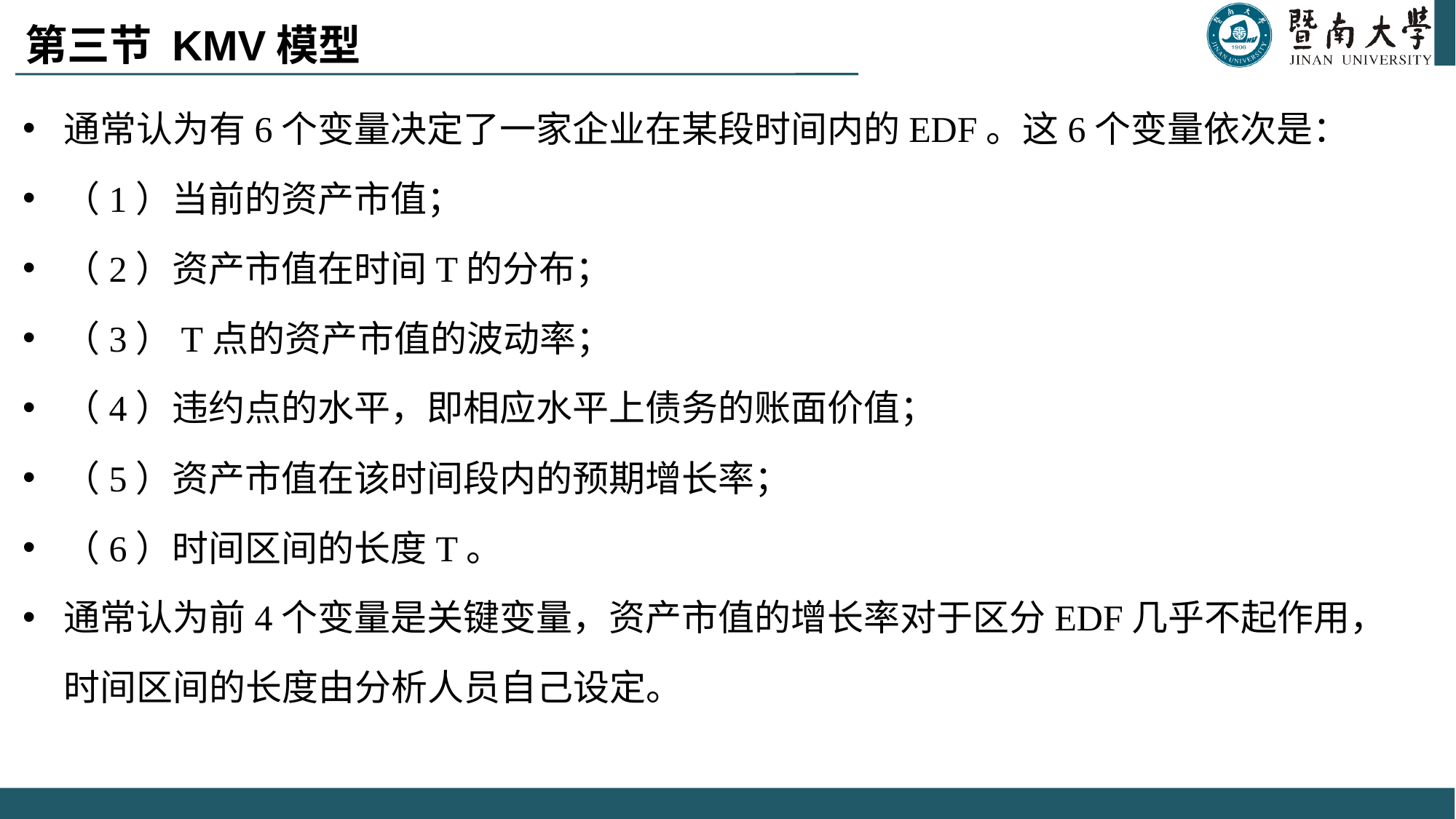

# 第三节 KMV模型
通常认为有6个变量决定了一家企业在某段时间内的EDF。这6个变量依次是：
（1）当前的资产市值；
（2）资产市值在时间T的分布；
（3）T点的资产市值的波动率；
（4）违约点的水平，即相应水平上债务的账面价值；
（5）资产市值在该时间段内的预期增长率；
（6）时间区间的长度T。
通常认为前4个变量是关键变量，资产市值的增长率对于区分EDF几乎不起作用，时间区间的长度由分析人员自己设定。